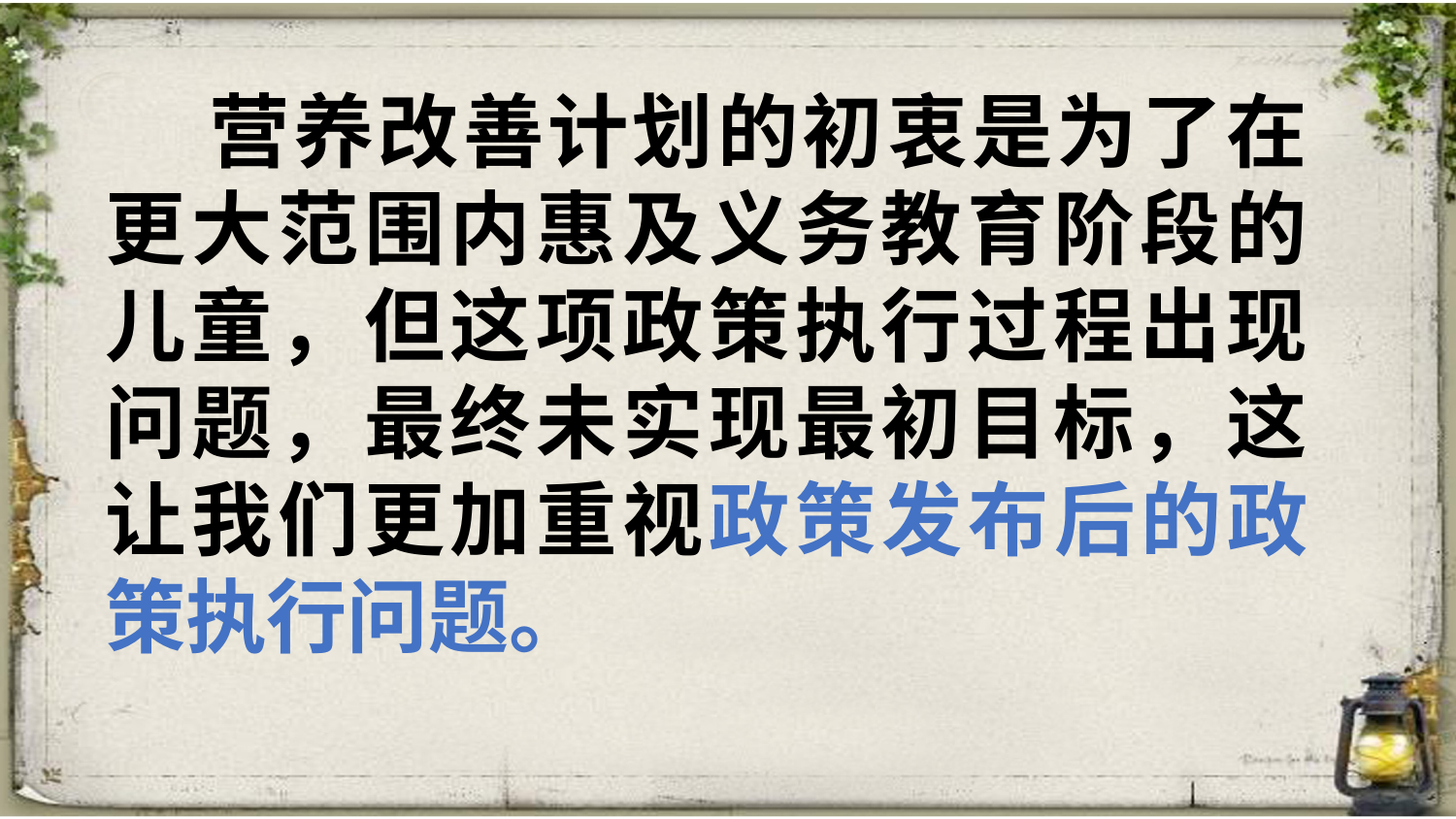

营养改善计划的初衷是为了在更大范围内惠及义务教育阶段的儿童，但这项政策执行过程出现问题，最终未实现最初目标，这让我们更加重视政策发布后的政策执行问题。